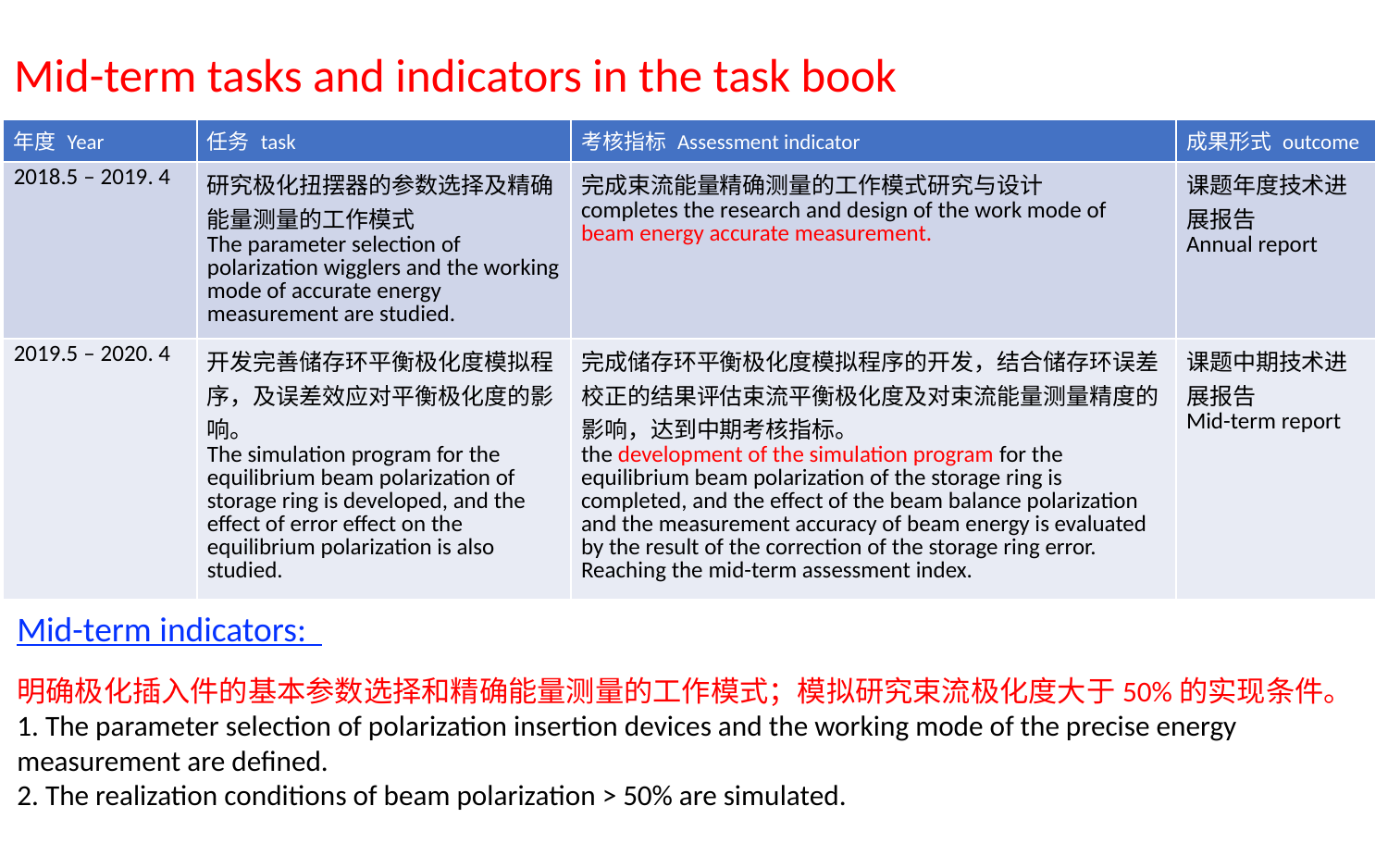

# Mid-term tasks and indicators in the task book
| 年度 Year | 任务 task | 考核指标 Assessment indicator | 成果形式 outcome |
| --- | --- | --- | --- |
| 2018.5 – 2019. 4 | 研究极化扭摆器的参数选择及精确能量测量的工作模式 The parameter selection of polarization wigglers and the working mode of accurate energy measurement are studied. | 完成束流能量精确测量的工作模式研究与设计 completes the research and design of the work mode of beam energy accurate measurement. | 课题年度技术进展报告 Annual report |
| 2019.5 – 2020. 4 | 开发完善储存环平衡极化度模拟程序，及误差效应对平衡极化度的影响。 The simulation program for the equilibrium beam polarization of storage ring is developed, and the effect of error effect on the equilibrium polarization is also studied. | 完成储存环平衡极化度模拟程序的开发，结合储存环误差校正的结果评估束流平衡极化度及对束流能量测量精度的影响，达到中期考核指标。 the development of the simulation program for the equilibrium beam polarization of the storage ring is completed, and the effect of the beam balance polarization and the measurement accuracy of beam energy is evaluated by the result of the correction of the storage ring error. Reaching the mid-term assessment index. | 课题中期技术进展报告 Mid-term report |
Mid-term indicators:

明确极化插入件的基本参数选择和精确能量测量的工作模式；模拟研究束流极化度大于50%的实现条件。
1. The parameter selection of polarization insertion devices and the working mode of the precise energy measurement are defined.
2. The realization conditions of beam polarization > 50% are simulated.